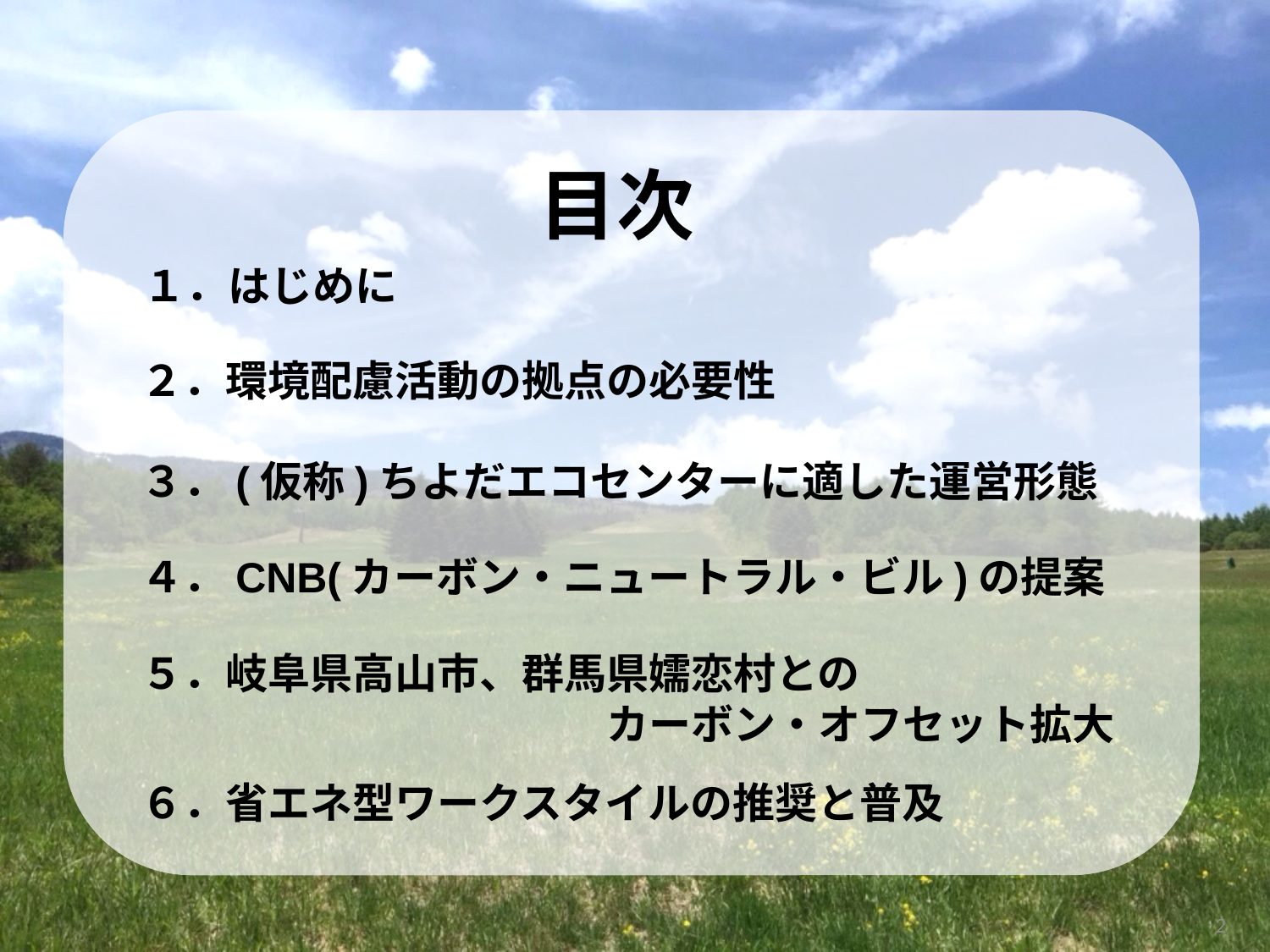

目次
１．はじめに
２．環境配慮活動の拠点の必要性
３．(仮称)ちよだエコセンターに適した運営形態
４．CNB(カーボン・ニュートラル・ビル)の提案
５．岐阜県高山市、群馬県嬬恋村との
　　　　　　　　　　　カーボン・オフセット拡大
６．省エネ型ワークスタイルの推奨と普及
2